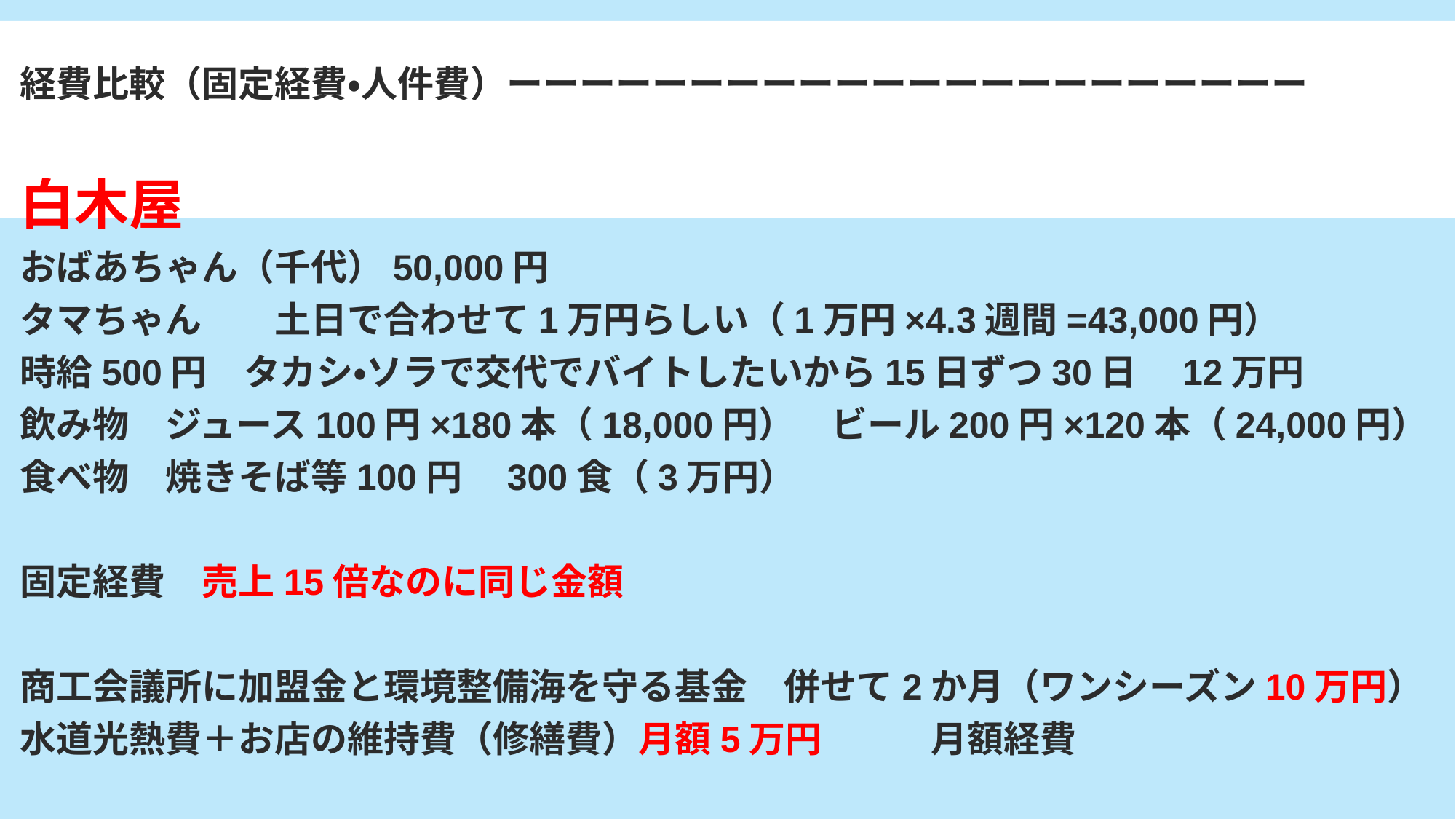

経費比較（固定経費・人件費）ーーーーーーーーーーーーーーーーーーーーーー

白木屋
おばあちゃん（千代）50,000円
タマちゃん　　土日で合わせて1万円らしい（1万円×4.3週間=43,000円）
時給500円　タカシ・ソラで交代でバイトしたいから15日ずつ30日　12万円
飲み物　ジュース100円×180本（18,000円）　ビール200円×120本（24,000円）
食べ物　焼きそば等100円　300食（3万円）

固定経費　売上15倍なのに同じ金額

商工会議所に加盟金と環境整備海を守る基金　併せて2か月（ワンシーズン10万円）
水道光熱費＋お店の維持費（修繕費）月額5万円　　　月額経費